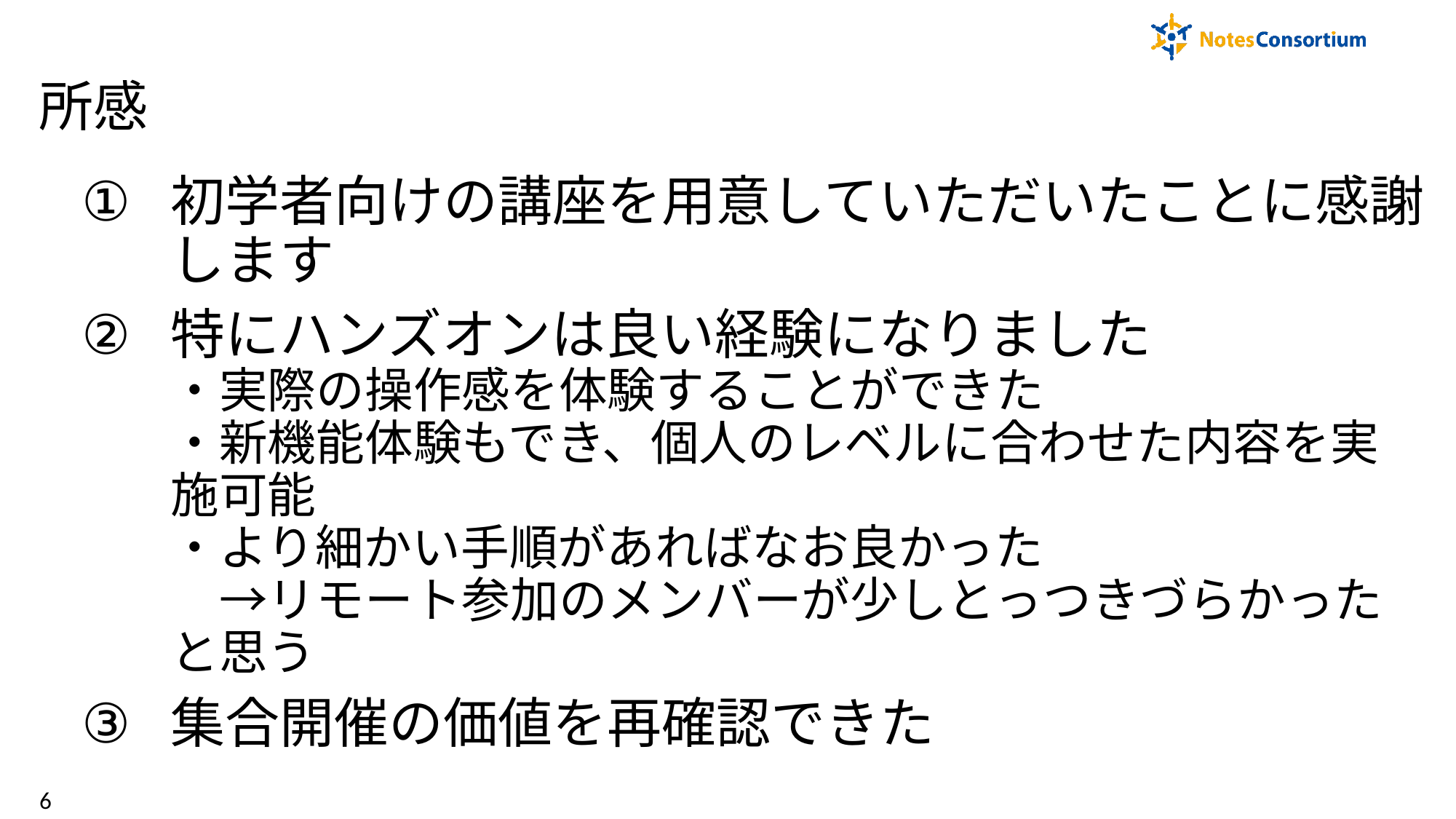

# 所感
初学者向けの講座を用意していただいたことに感謝します
特にハンズオンは良い経験になりました
・実際の操作感を体験することができた
・新機能体験もでき、個人のレベルに合わせた内容を実施可能
・より細かい手順があればなお良かった
　→リモート参加のメンバーが少しとっつきづらかったと思う
集合開催の価値を再確認できた
6